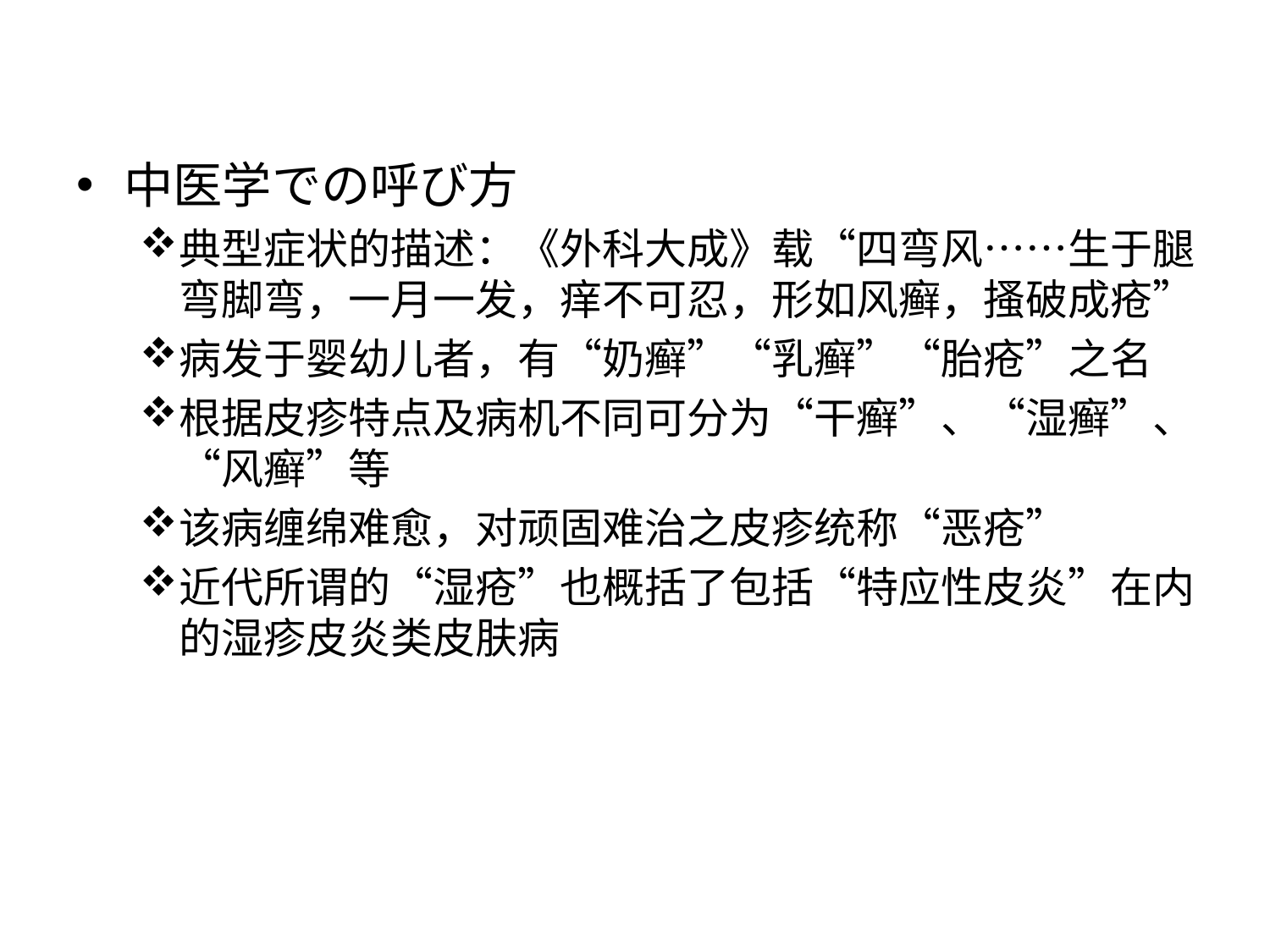

中医学での呼び方
典型症状的描述：《外科大成》载“四弯风……生于腿弯脚弯，一月一发，痒不可忍，形如风癣，搔破成疮”
病发于婴幼儿者，有“奶癣”“乳癣”“胎疮”之名
根据皮疹特点及病机不同可分为“干癣”、“湿癣”、“风癣”等
该病缠绵难愈，对顽固难治之皮疹统称“恶疮”
近代所谓的“湿疮”也概括了包括“特应性皮炎”在内的湿疹皮炎类皮肤病